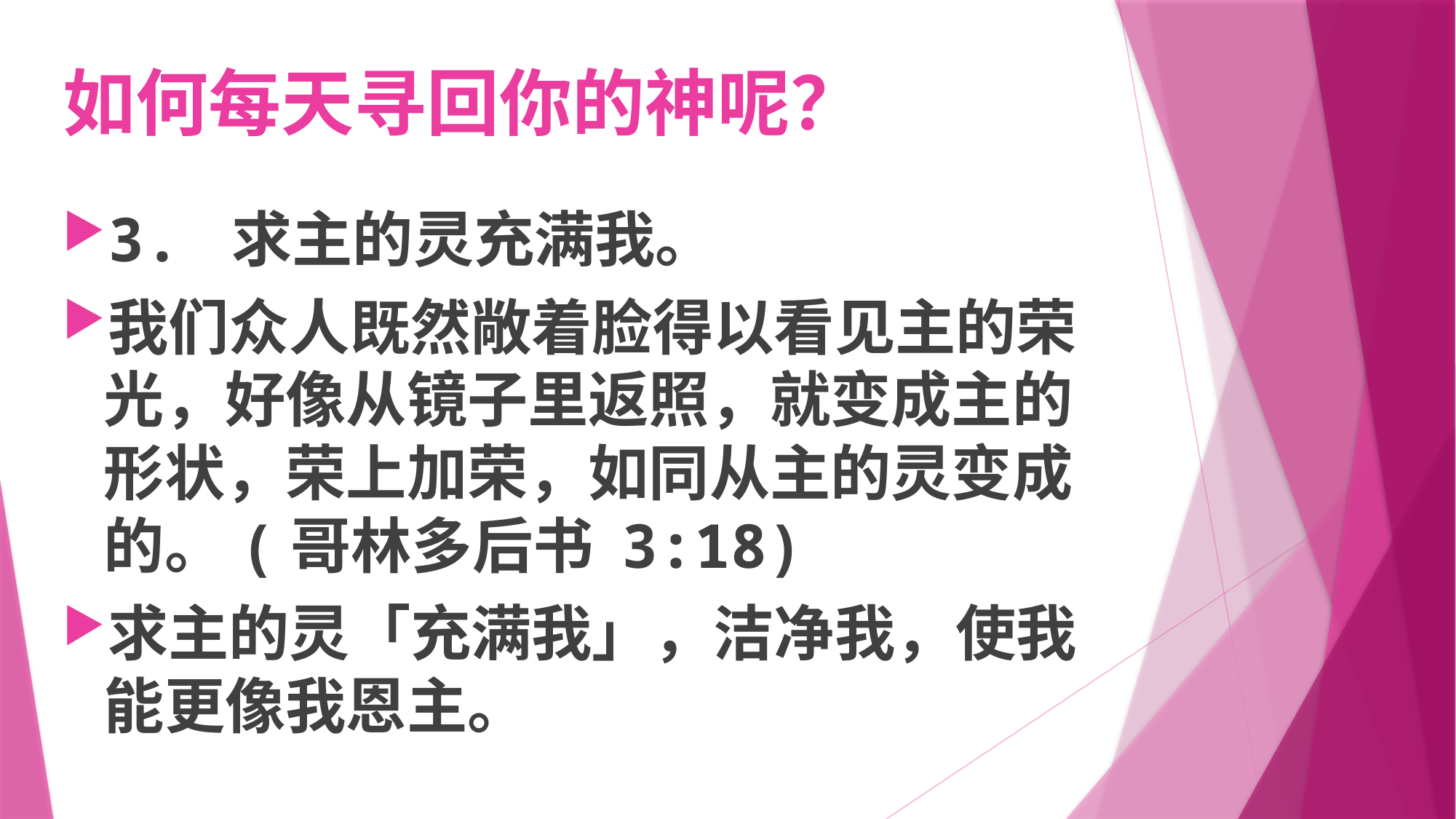

# 如何每天寻回你的神呢？
3. 求主的灵充满我。
我们众人既然敞着脸得以看见主的荣光，好像从镜子里返照，就变成主的形状，荣上加荣，如同从主的灵变成的。(哥林多后书 3:18)
求主的灵「充满我」，洁净我，使我能更像我恩主。